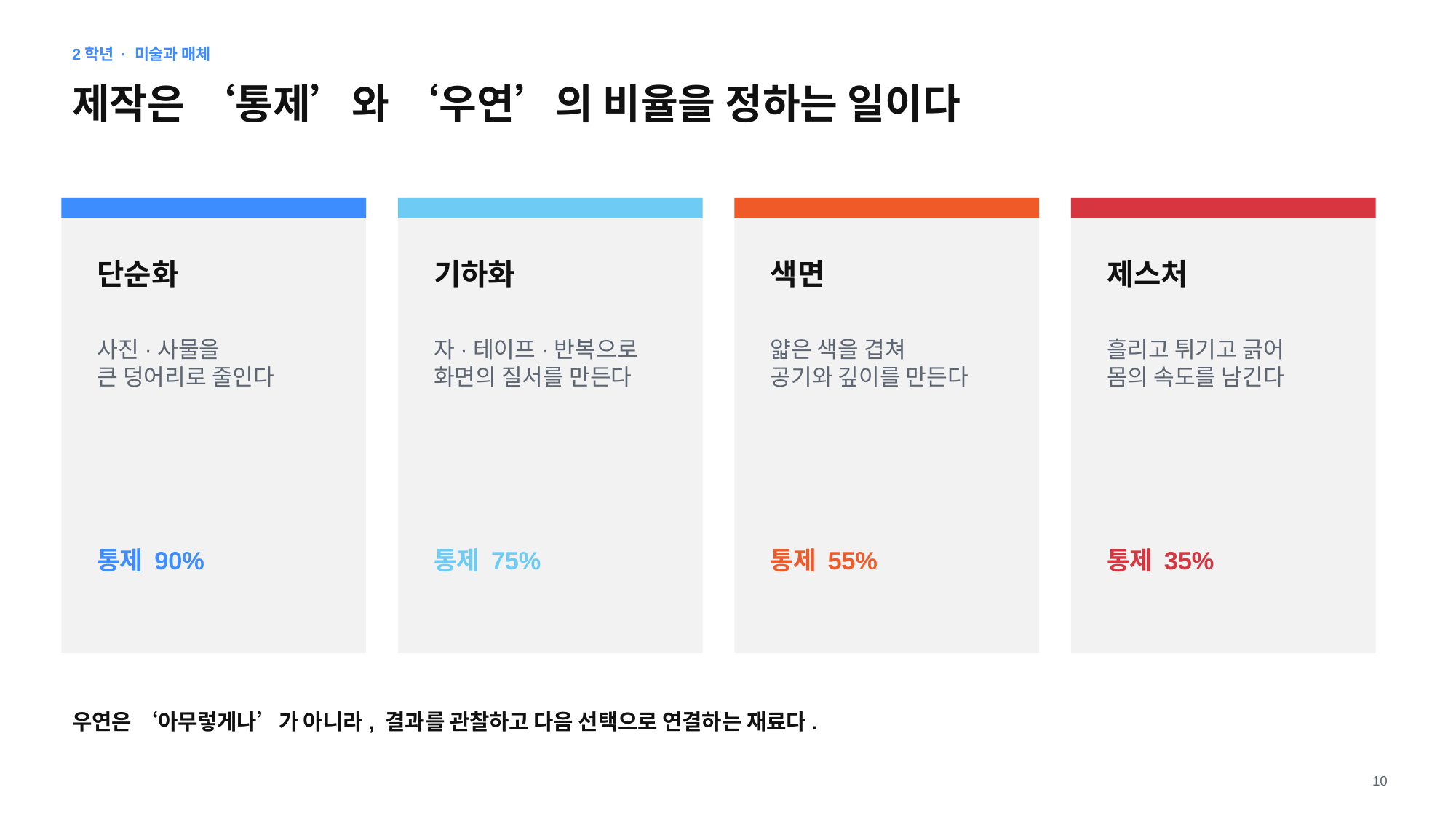

2학년 · 미술과 매체
제작은 ‘통제’와 ‘우연’의 비율을 정하는 일이다

단순화
기하화
색면
제스처
사진·사물을
큰 덩어리로 줄인다
자·테이프·반복으로
화면의 질서를 만든다
얇은 색을 겹쳐
공기와 깊이를 만든다
흘리고 튀기고 긁어
몸의 속도를 남긴다
통제 90%
통제 75%
통제 55%
통제 35%
우연은 ‘아무렇게나’가 아니라, 결과를 관찰하고 다음 선택으로 연결하는 재료다.
10